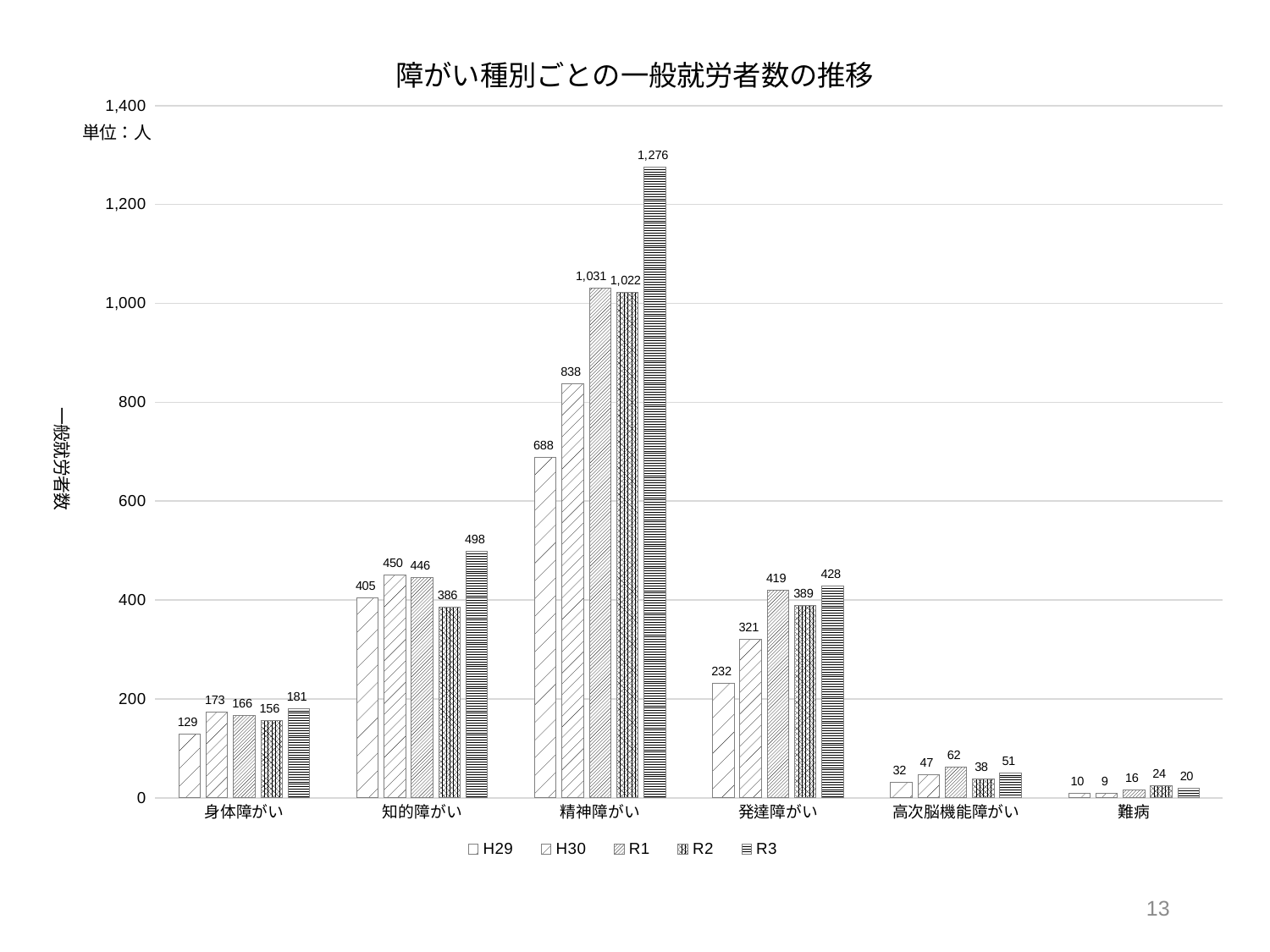

障がい種別ごとの一般就労者数の推移

### Chart

| Category | H29 | H30 | R1 | R2 | R3 |
|---|---|---|---|---|---|
| 身体障がい | 129.0 | 173.0 | 166.0 | 156.0 | 181.0 |
| 知的障がい | 405.0 | 450.0 | 446.0 | 386.0 | 498.0 |
| 精神障がい | 688.0 | 838.0 | 1031.0 | 1022.0 | 1276.0 |
| 発達障がい | 232.0 | 321.0 | 419.0 | 389.0 | 428.0 |
| 高次脳機能障がい | 32.0 | 47.0 | 62.0 | 38.0 | 51.0 |
| 難病 | 10.0 | 9.0 | 16.0 | 24.0 | 20.0 |
13